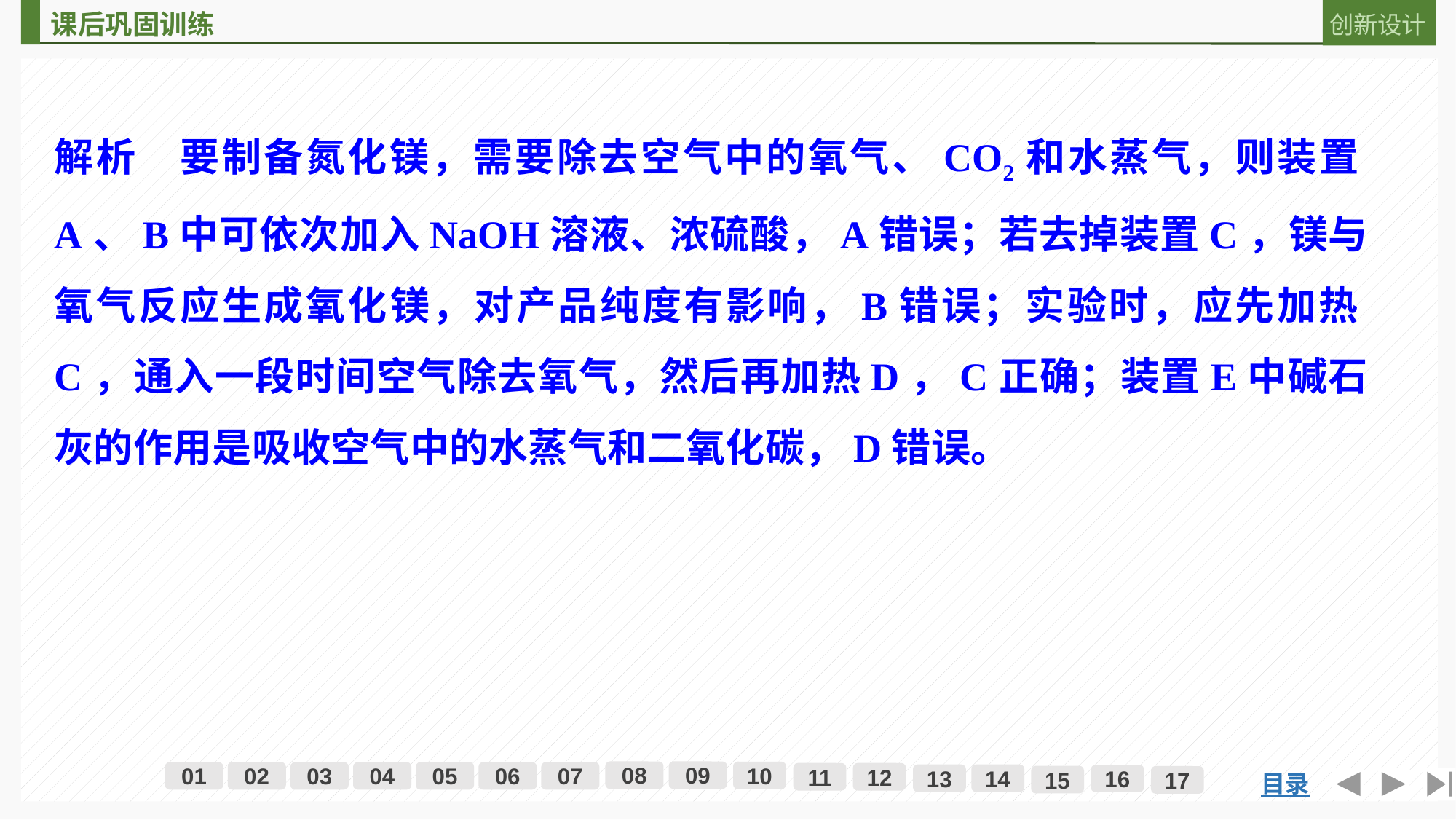

解析　要制备氮化镁，需要除去空气中的氧气、CO2和水蒸气，则装置A、B中可依次加入NaOH溶液、浓硫酸，A错误；若去掉装置C，镁与氧气反应生成氧化镁，对产品纯度有影响，B错误；实验时，应先加热C，通入一段时间空气除去氧气，然后再加热D，C正确；装置E中碱石灰的作用是吸收空气中的水蒸气和二氧化碳，D错误。